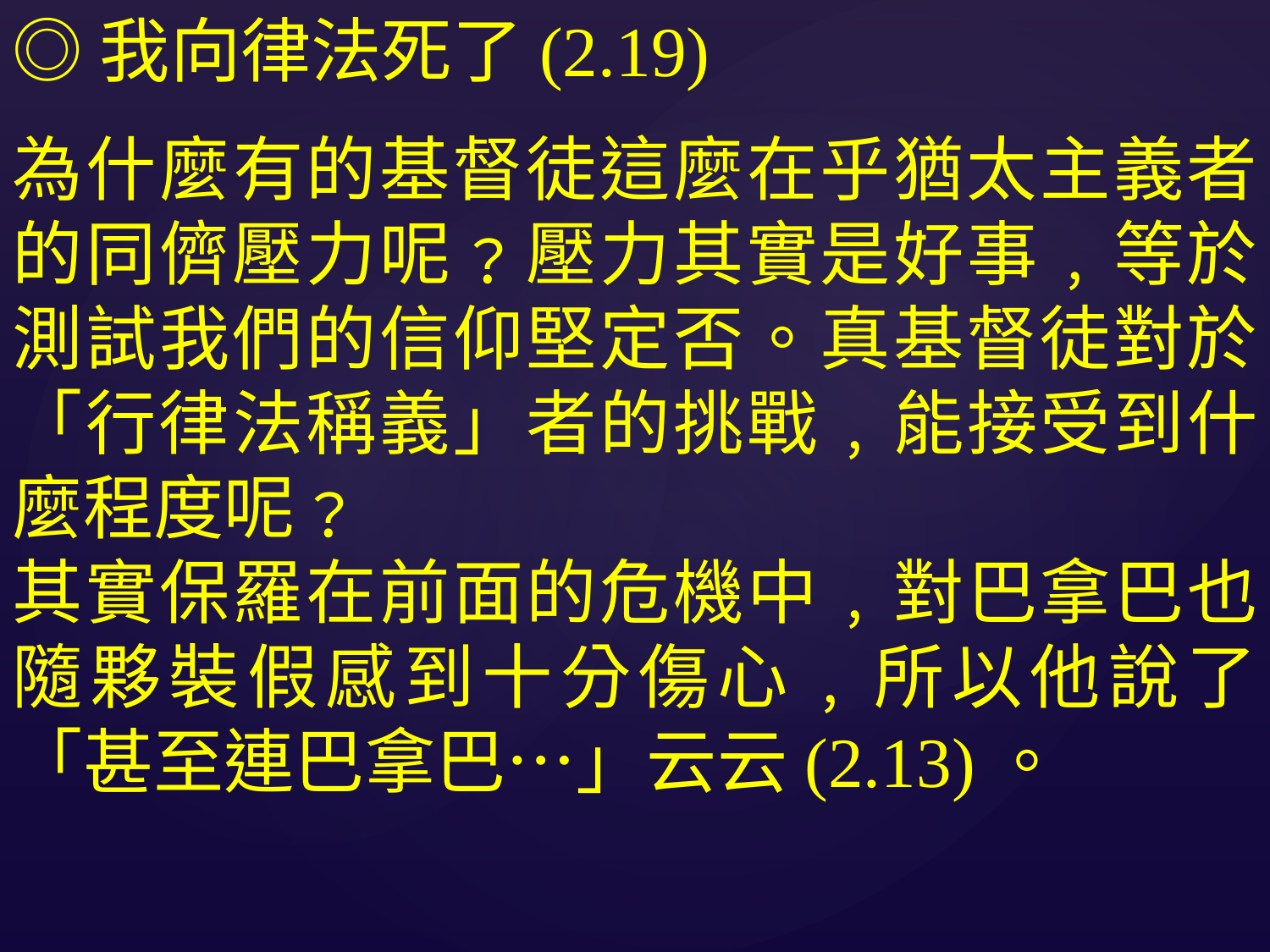

◎我向律法死了(2.19)

為什麼有的基督徒這麼在乎猶太主義者的同儕壓力呢﹖壓力其實是好事﹐等於測試我們的信仰堅定否。真基督徒對於「行律法稱義」者的挑戰﹐能接受到什麼程度呢﹖
其實保羅在前面的危機中﹐對巴拿巴也隨夥裝假感到十分傷心﹐所以他說了「甚至連巴拿巴…」云云(2.13)。